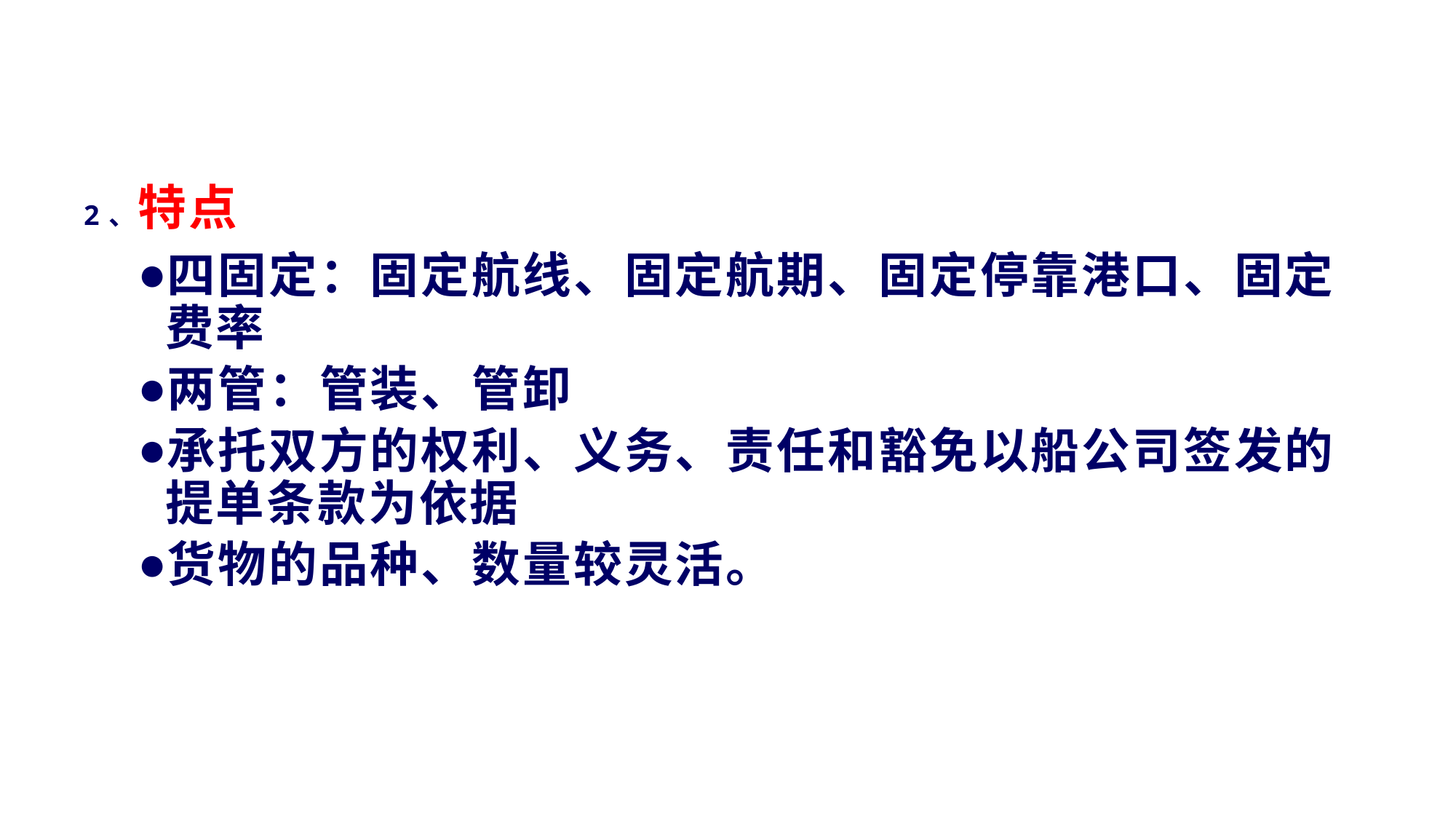

#
2、特点
四固定：固定航线、固定航期、固定停靠港口、固定费率
两管：管装、管卸
承托双方的权利、义务、责任和豁免以船公司签发的提单条款为依据
货物的品种、数量较灵活。